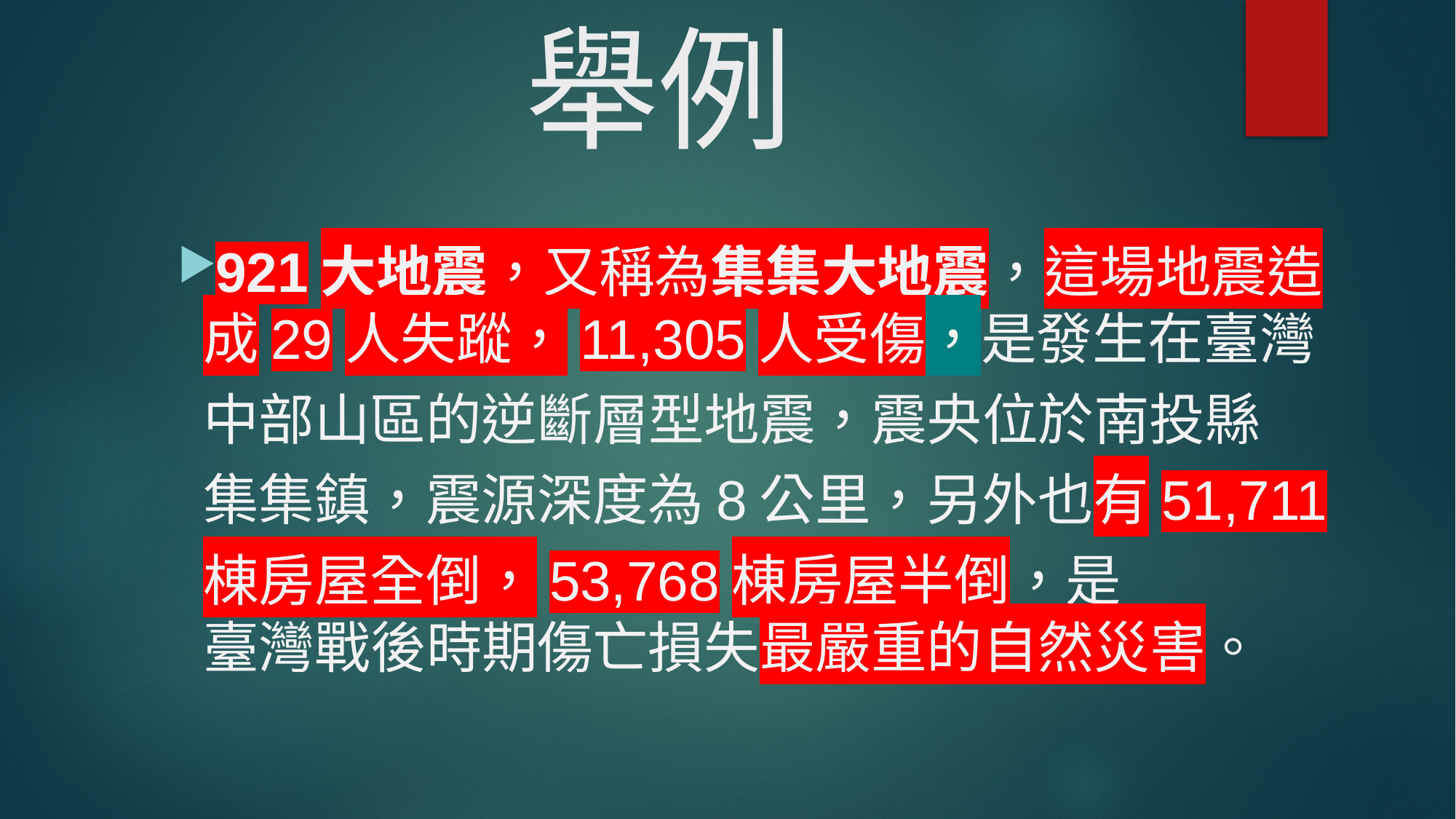

# 舉例
921大地震，又稱為集集大地震，這場地震造成29人失蹤，11,305人受傷，是發生在臺灣中部山區的逆斷層型地震，震央位於南投縣集集鎮，震源深度為8公里，另外也有51,711棟房屋全倒，53,768棟房屋半倒，是臺灣戰後時期傷亡損失最嚴重的自然災害。